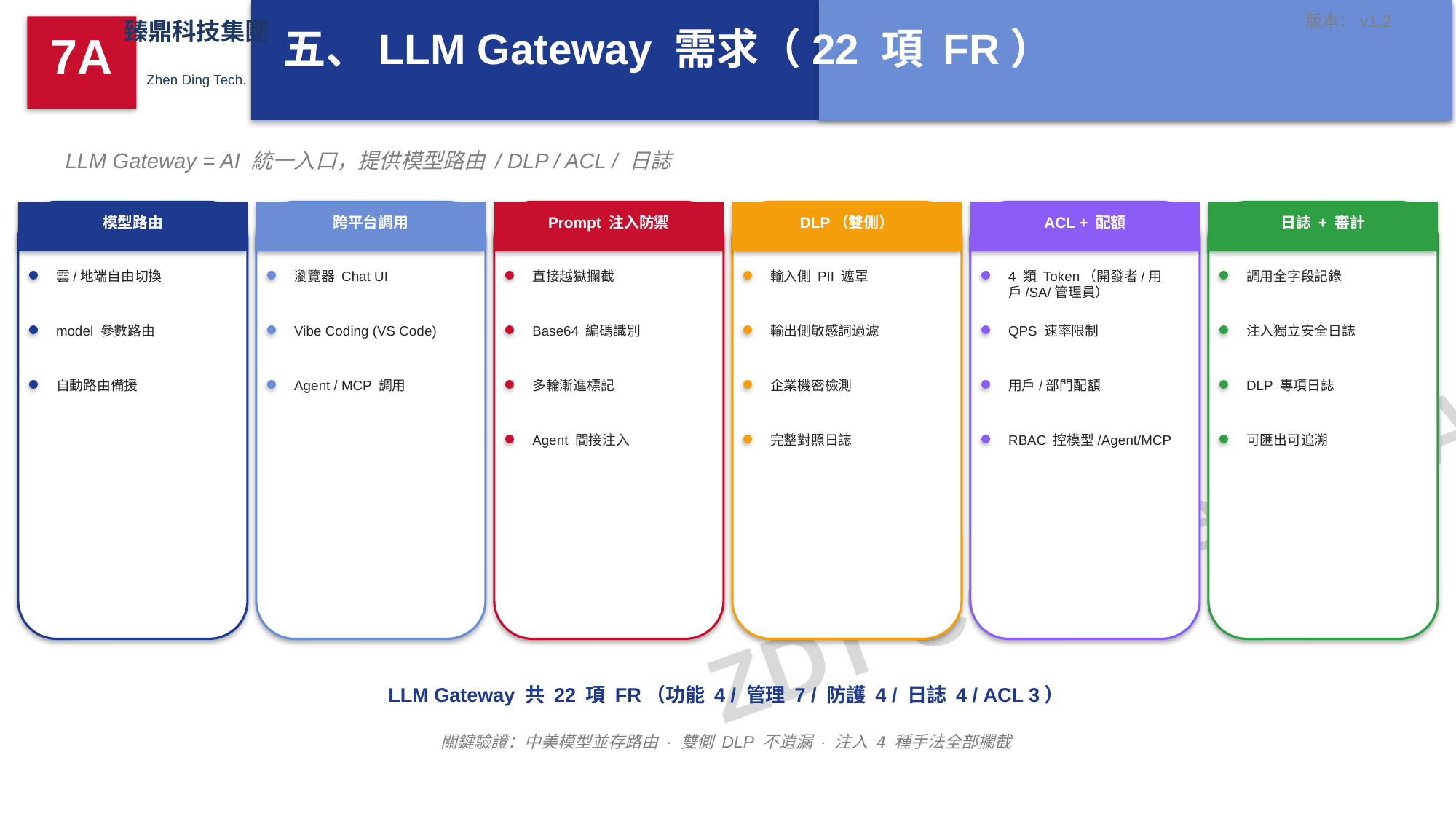

版本：v1.2
臻鼎科技集團

五、LLM Gateway 需求（22 項 FR）
7A
Zhen Ding Tech.
LLM Gateway = AI 統一入口，提供模型路由 / DLP / ACL / 日誌

模型路由
跨平台調用
Prompt 注入防禦
DLP（雙側）
ACL + 配額
日誌 + 審計
雲/地端自由切換
瀏覽器 Chat UI
直接越獄攔截
輸入側 PII 遮罩
4 類 Token（開發者/用戶/SA/管理員）
調用全字段記錄

model 參數路由
Vibe Coding (VS Code)
Base64 編碼識別
輸出側敏感詞過濾
QPS 速率限制
注入獨立安全日誌

自動路由備援
Agent / MCP 調用
多輪漸進標記
企業機密檢測
用戶/部門配額
DLP 專項日誌

Agent 間接注入
完整對照日誌
RBAC 控模型/Agent/MCP
可匯出可追溯

ZDT Confidential A
LLM Gateway 共 22 項 FR（功能 4 / 管理 7 / 防護 4 / 日誌 4 / ACL 3）
關鍵驗證：中美模型並存路由 · 雙側 DLP 不遺漏 · 注入 4 種手法全部攔截